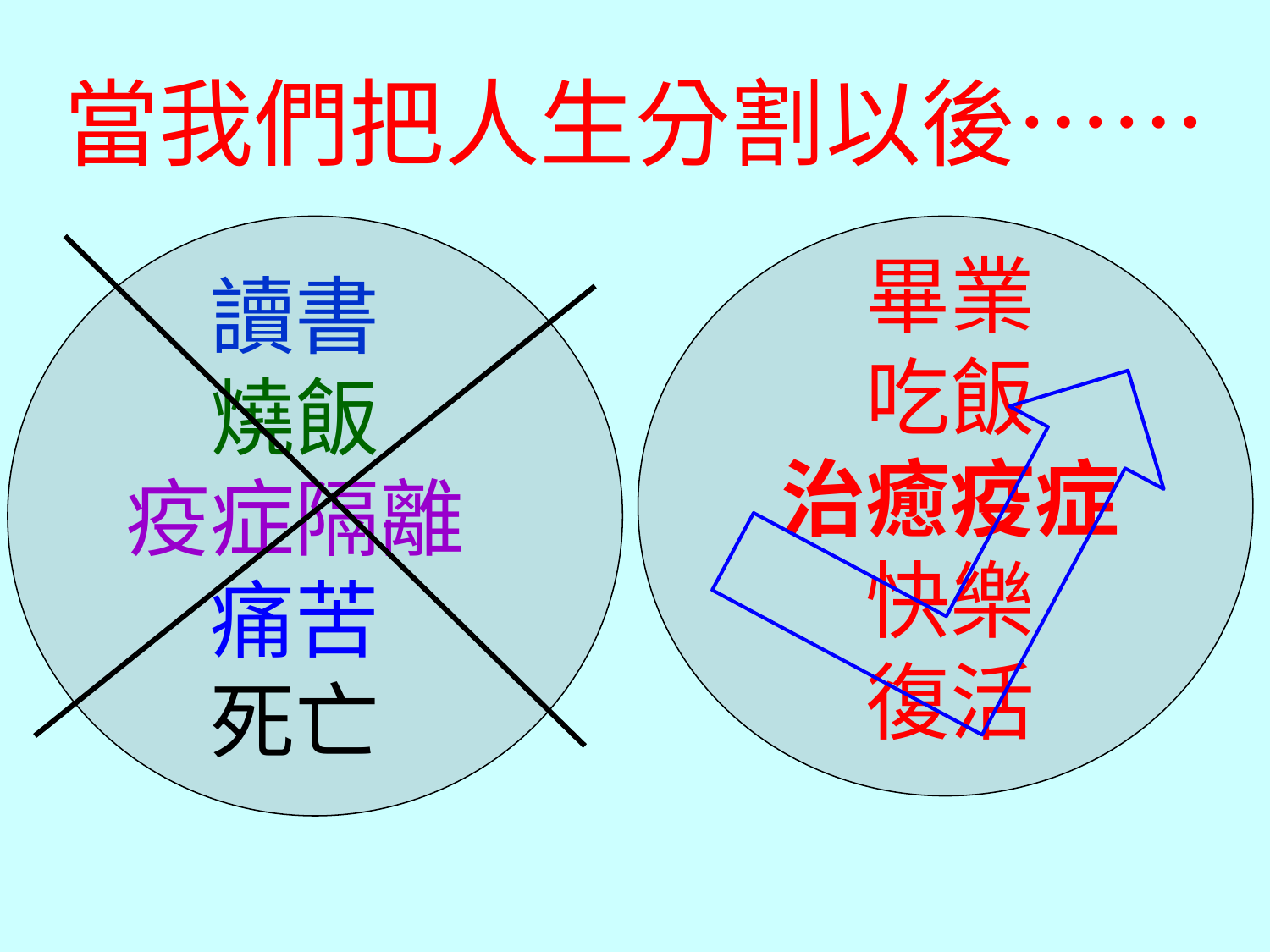

當我們把人生分割以後……

畢業
吃飯
治癒疫症快樂
復活
讀書
燒飯
疫症隔離
痛苦
死亡